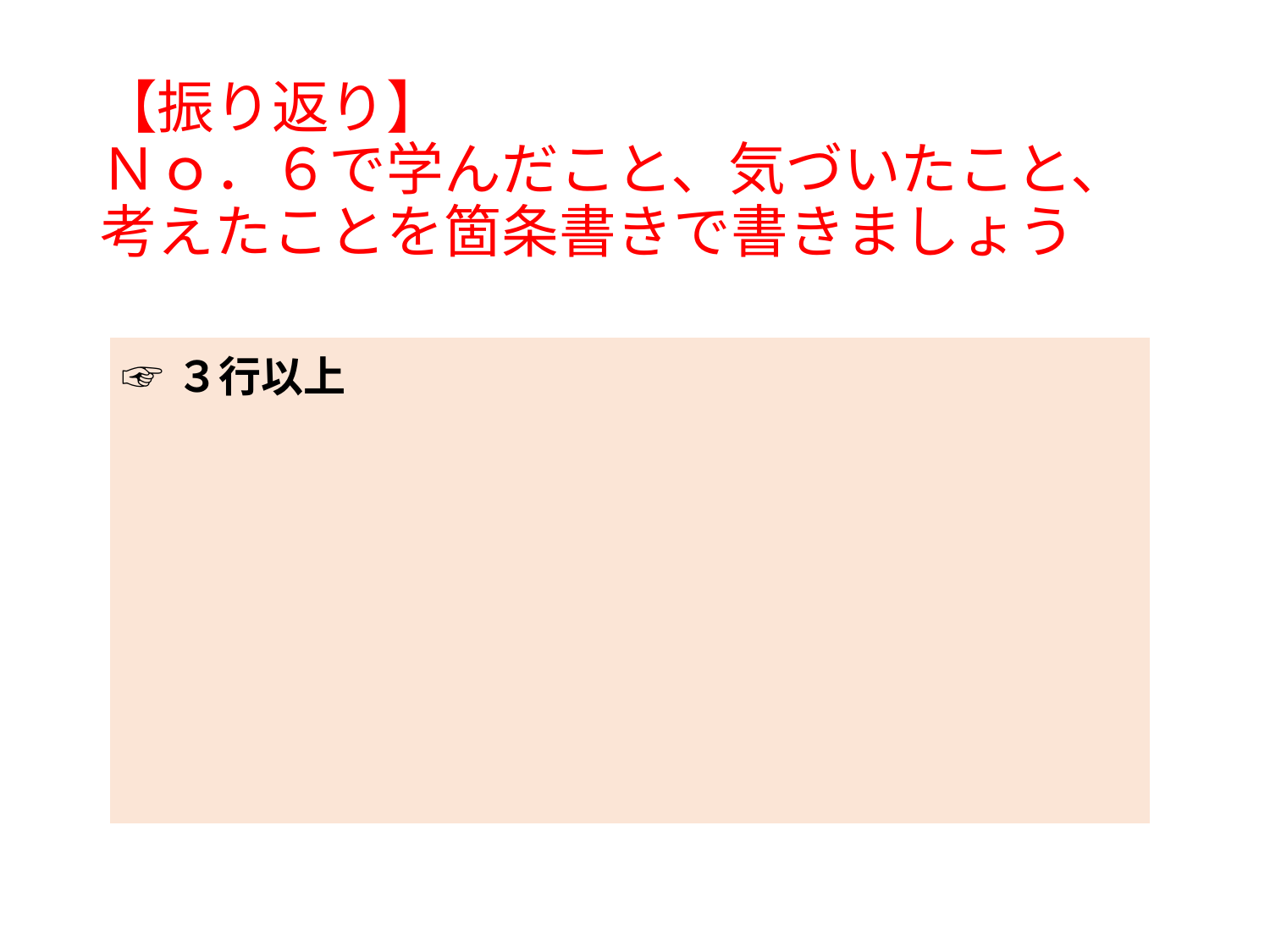

# 【振り返り】 Ｎｏ．６で学んだこと、気づいたこと、考えたことを箇条書きで書きましょう
| ☞３行以上 |
| --- |